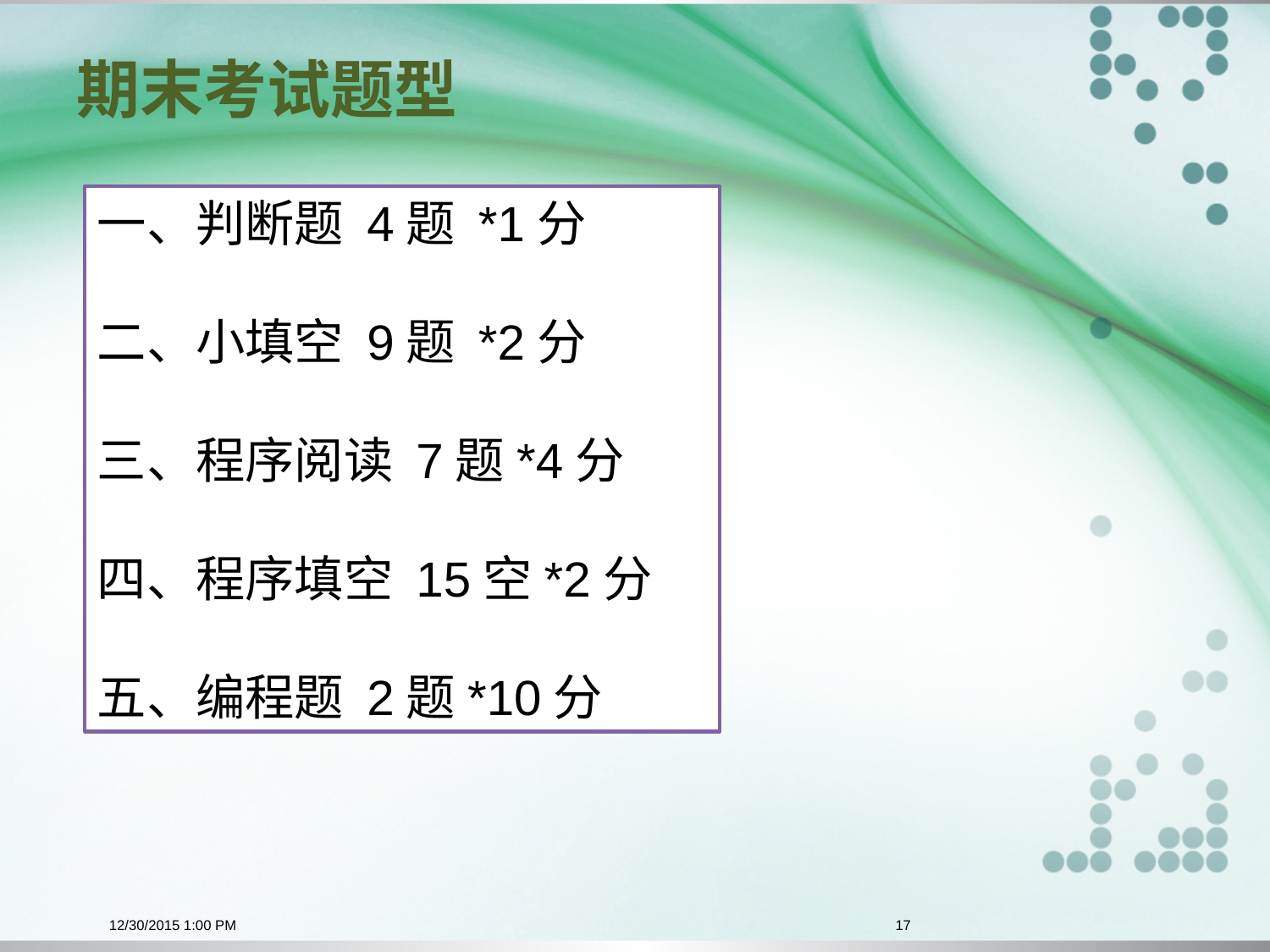

# 期末考试题型
一、判断题 4题 *1分

二、小填空 9题 *2分

三、程序阅读 7题*4分

四、程序填空 15空*2分

五、编程题 2题*10分
12/30/2015 1:00 PM
17